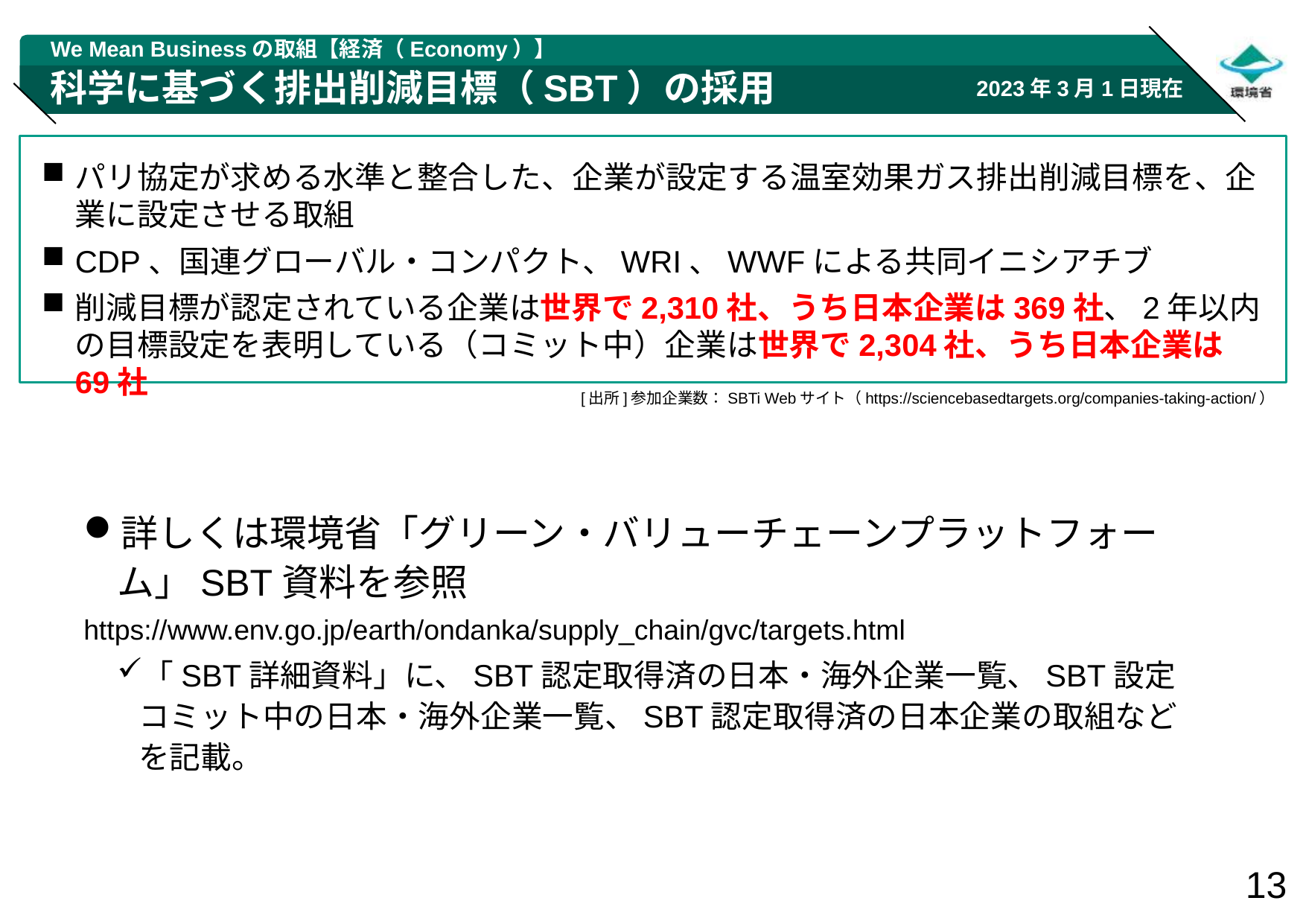

We Mean Businessの取組【経済（Economy）】
# 科学に基づく排出削減目標（SBT）の採用
2023年3月1日現在
パリ協定が求める水準と整合した、企業が設定する温室効果ガス排出削減目標を、企業に設定させる取組
CDP、国連グローバル・コンパクト、WRI、WWFによる共同イニシアチブ
削減目標が認定されている企業は世界で2,310社、うち日本企業は369社、2年以内の目標設定を表明している（コミット中）企業は世界で2,304社、うち日本企業は69社
[出所]参加企業数：SBTi Webサイト（https://sciencebasedtargets.org/companies-taking-action/）
詳しくは環境省「グリーン・バリューチェーンプラットフォーム」SBT資料を参照
https://www.env.go.jp/earth/ondanka/supply_chain/gvc/targets.html
「SBT詳細資料」に、SBT認定取得済の日本・海外企業一覧、SBT設定コミット中の日本・海外企業一覧、SBT認定取得済の日本企業の取組などを記載。